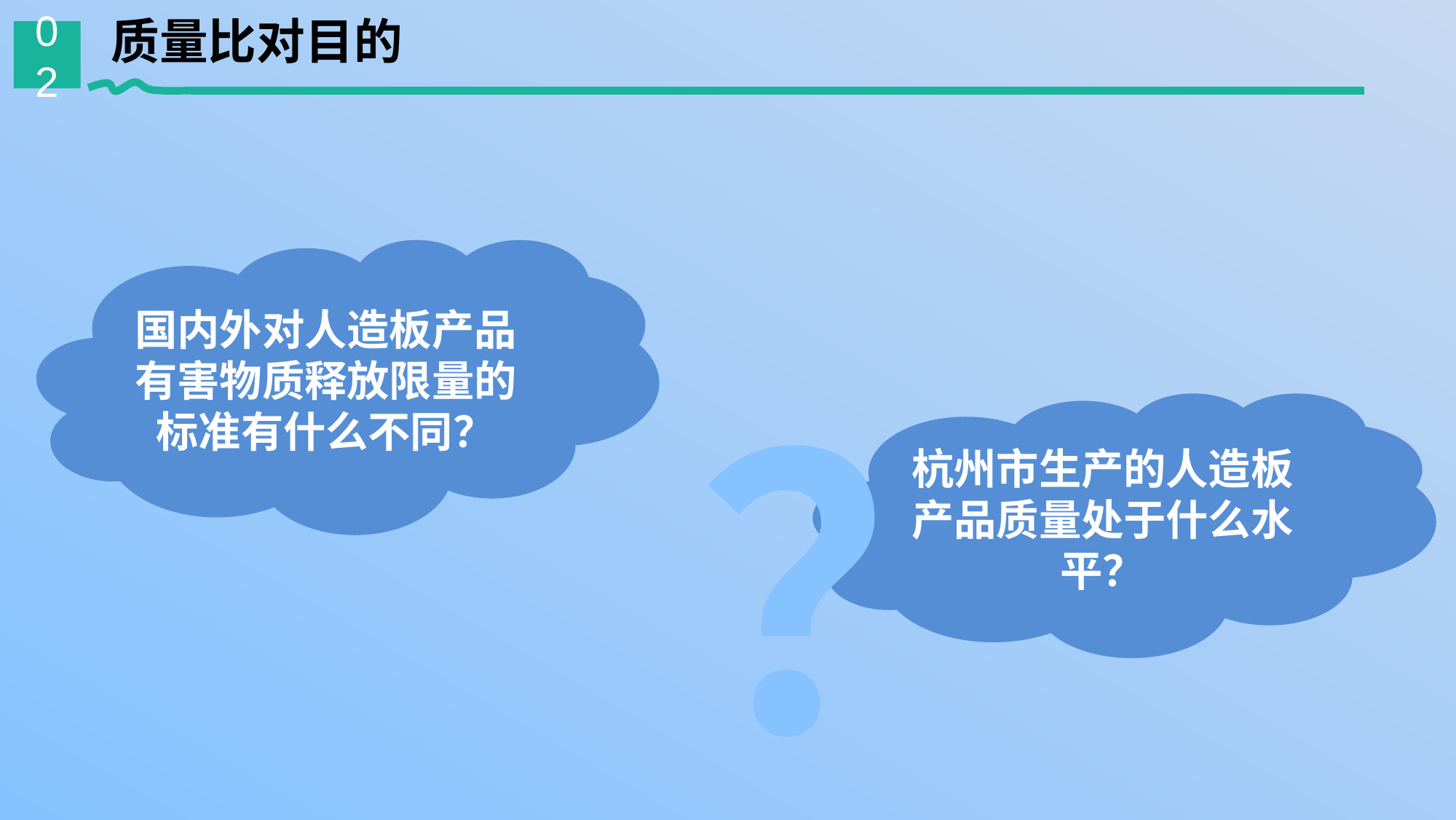

质量比对目的
02

国内外对人造板产品有害物质释放限量的标准有什么不同？
？
杭州市生产的人造板产品质量处于什么水平？